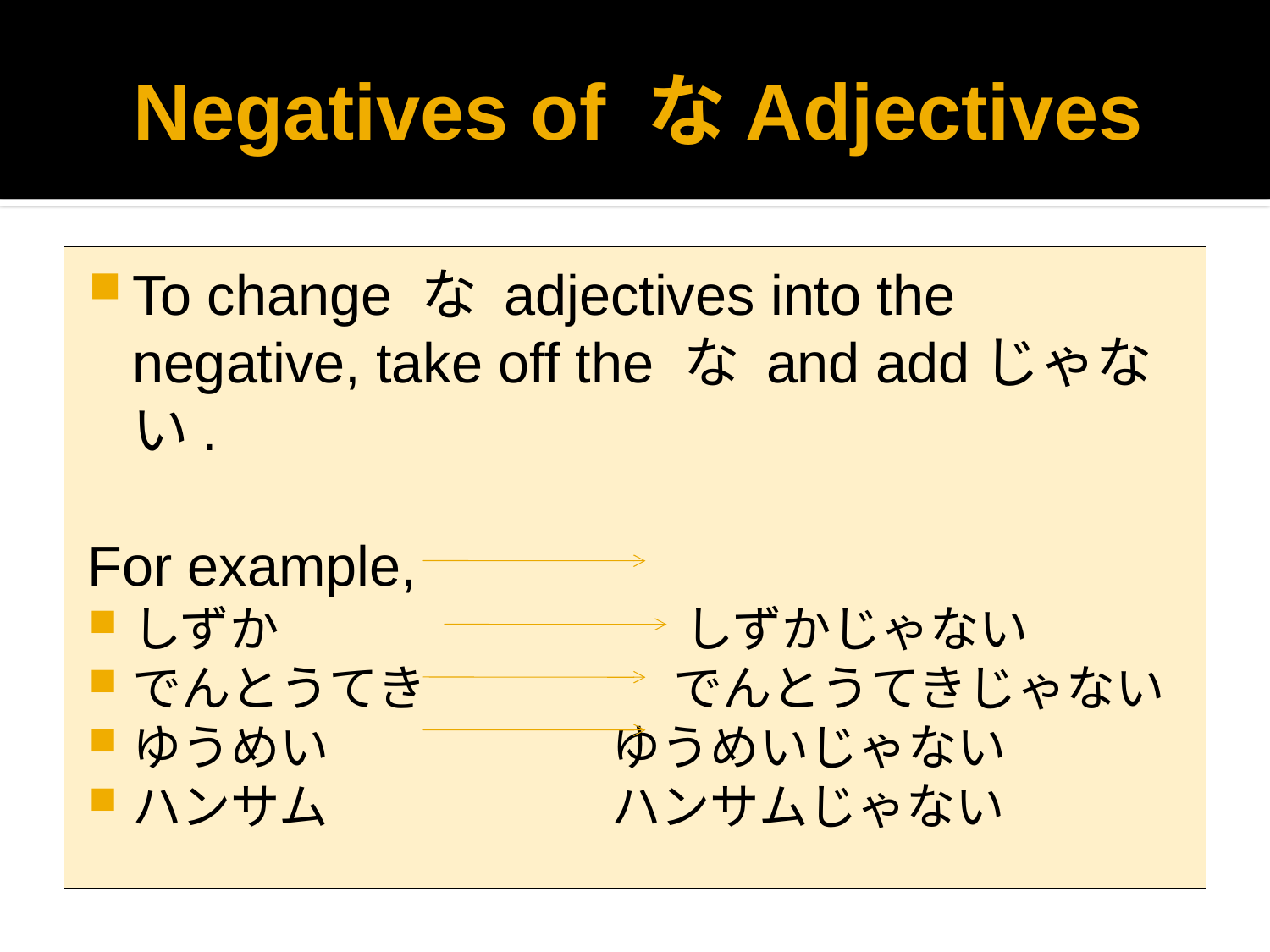

# Negatives of なAdjectives
To change な adjectives into the negative, take off the な and addじゃない.

For example,
しずか 　　　　　　　　しずかじゃない
でんとうてき　　　　　でんとうてきじゃない
ゆうめい　		　　ゆうめいじゃない
ハンサム　		　　ハンサムじゃない